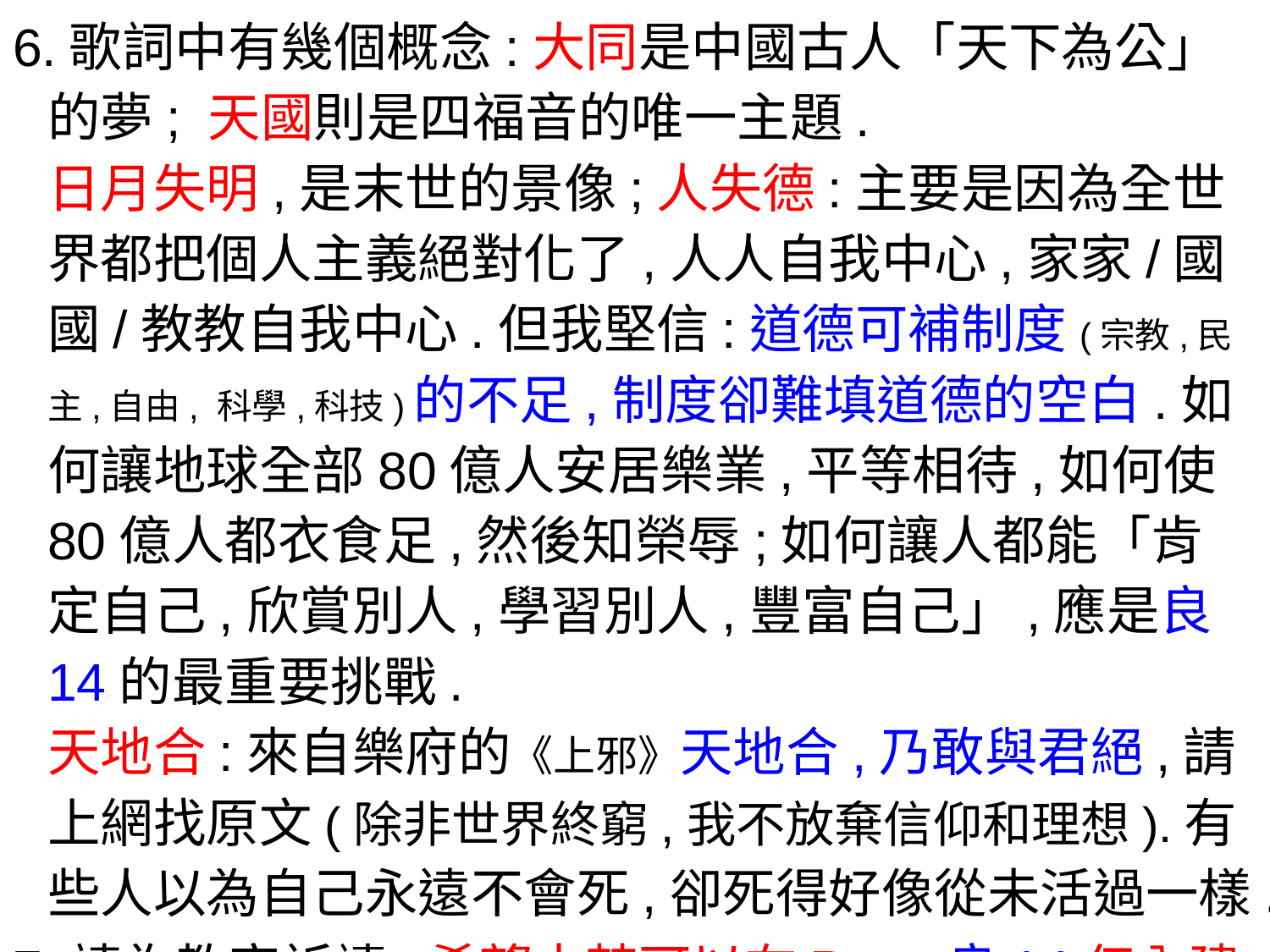

6.歌詞中有幾個概念:大同是中國古人「天下為公」的夢; 天國則是四福音的唯一主題.
日月失明,是末世的景像;人失德:主要是因為全世界都把個人主義絕對化了,人人自我中心,家家/國國/教教自我中心.但我堅信:道德可補制度(宗教,民主,自由, 科學,科技)的不足,制度卻難填道德的空白.如何讓地球全部80億人安居樂業,平等相待,如何使80億人都衣食足,然後知榮辱;如何讓人都能「肯定自己,欣賞別人,學習別人,豐富自己」,應是良14的最重要挑戰.
天地合:來自樂府的《上邪》天地合,乃敢與君絕,請上網找原文(除非世界終窮,我不放棄信仰和理想).有些人以為自己永遠不會死,卻死得好像從未活過一樣.
7.請為教宗祈禱,希望中梵可以在Papa良14任內建交!